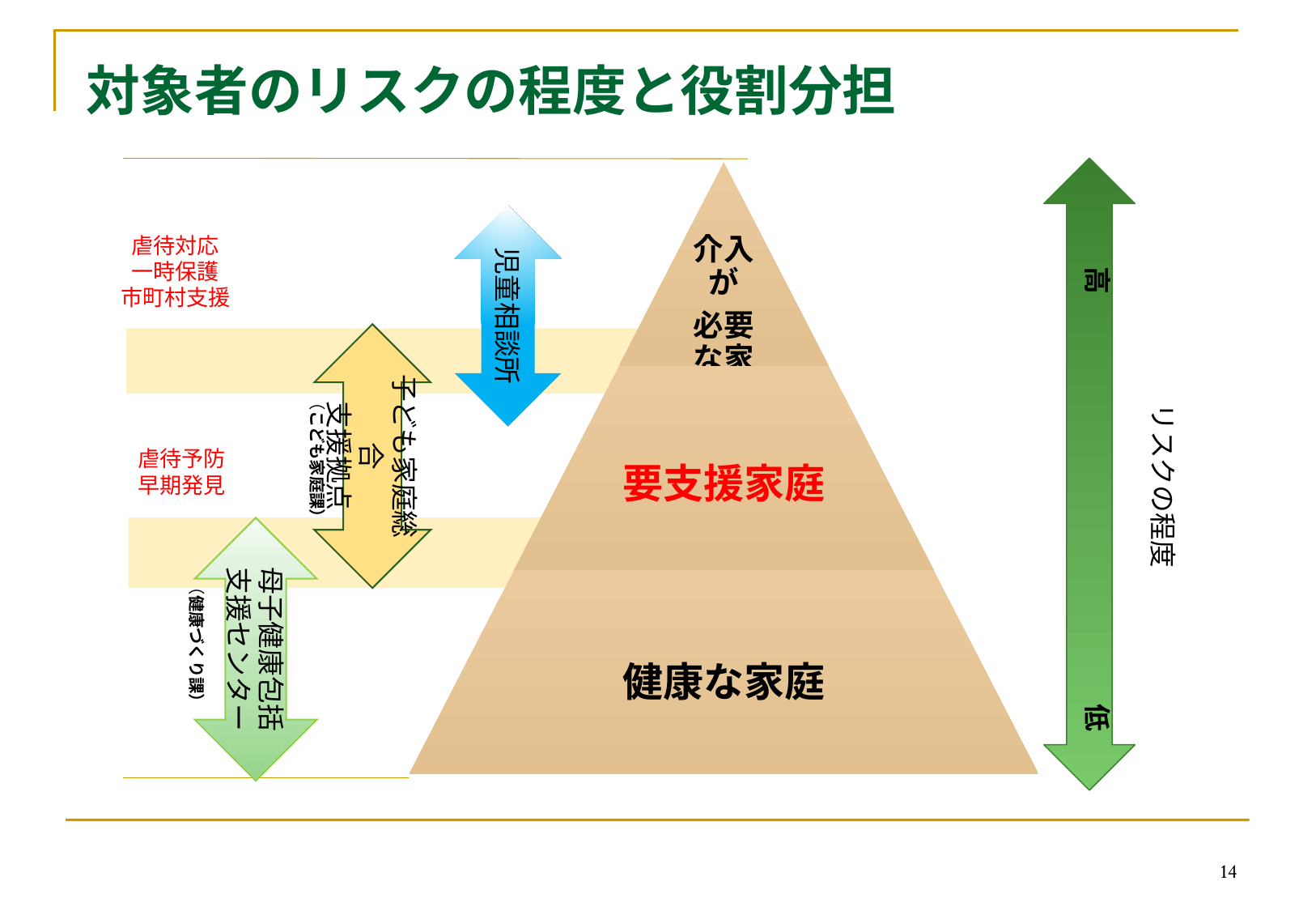

# 対象者のリスクの程度と役割分担

介入が
必要な家庭
要支援家庭
健康な家庭
児童相談所
虐待対応
一時保護
市町村支援
高　　　　　　　　　　　　　　　低
子ども家庭総合
支援拠点

（こども家庭課）
リスクの程度
虐待予防
早期発見

母子健康包括
支援センター
（健康づくり課）
14